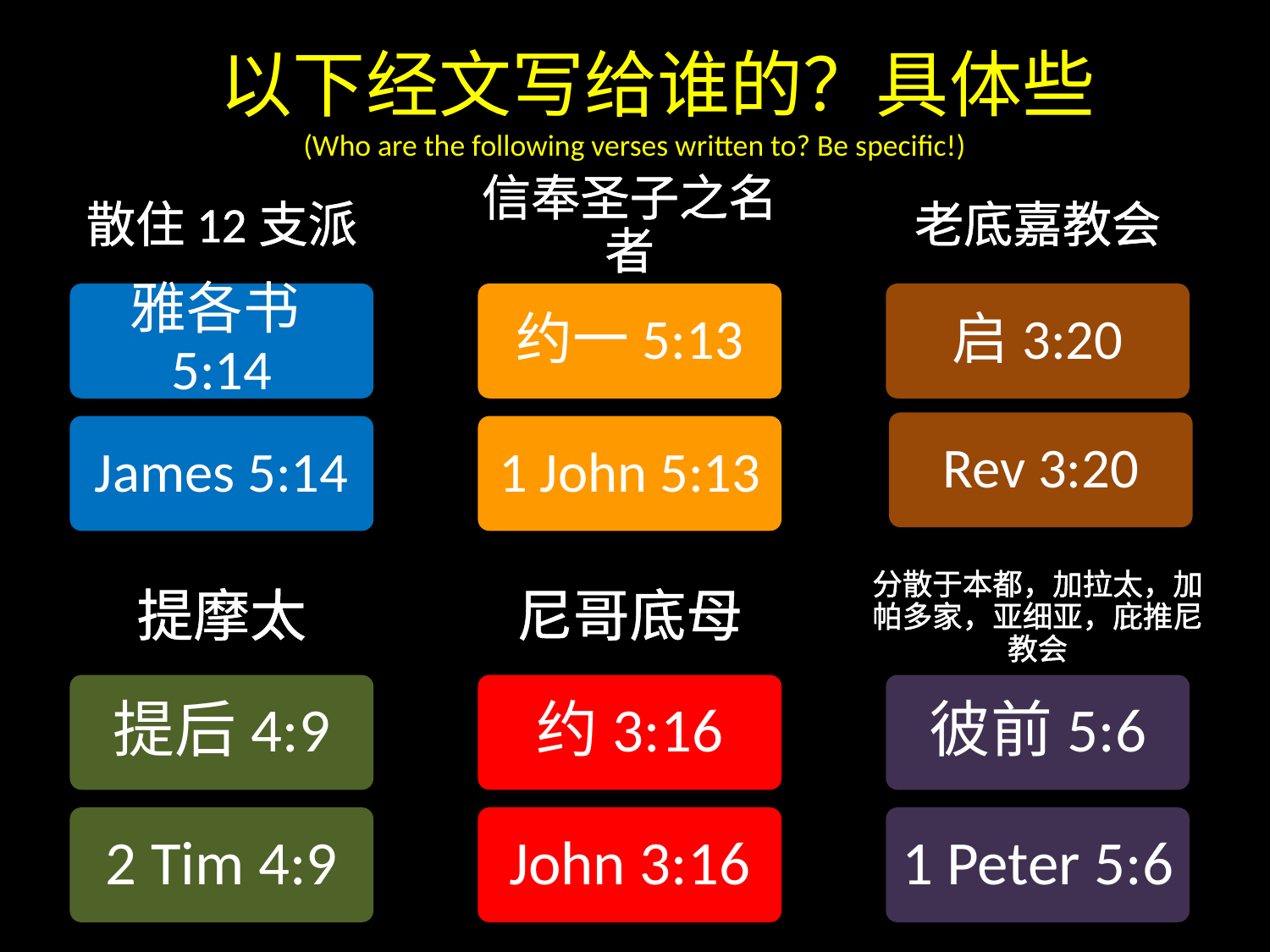

# 以下经文写给谁的？具体些 (Who are the following verses written to? Be specific!)
散住12支派
雅各书5:14
James 5:14
信奉圣子之名者
约一5:13
1 John 5:13
老底嘉教会
启3:20
Rev 3:20
提摩太
提后4:9
2 Tim 4:9
尼哥底母
约3:16
John 3:16
分散于本都，加拉太，加帕多家，亚细亚，庇推尼教会
彼前5:6
1 Peter 5:6